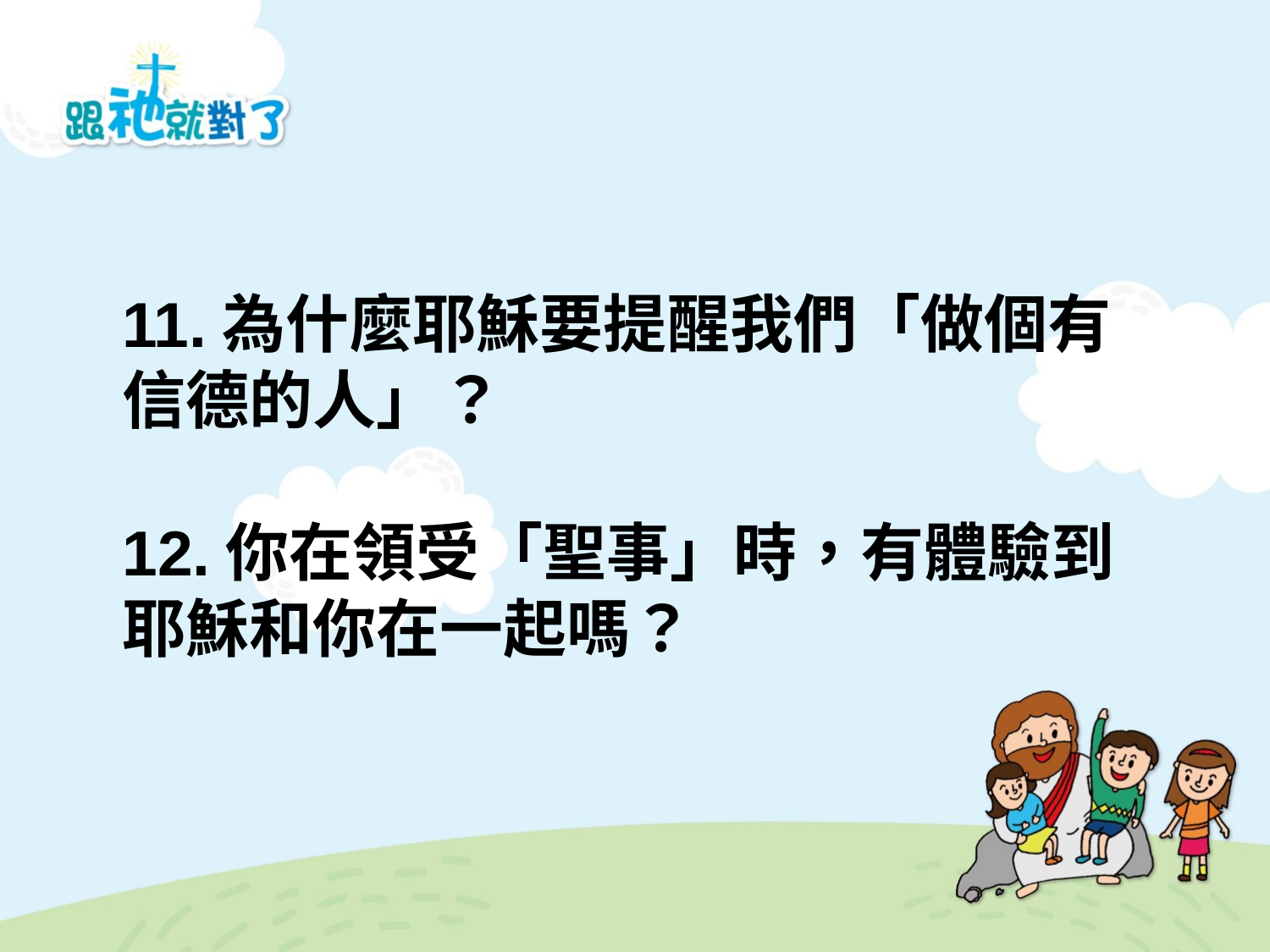

11.為什麼耶穌要提醒我們「做個有信德的人」？

12.你在領受「聖事」時，有體驗到耶穌和你在一起嗎？